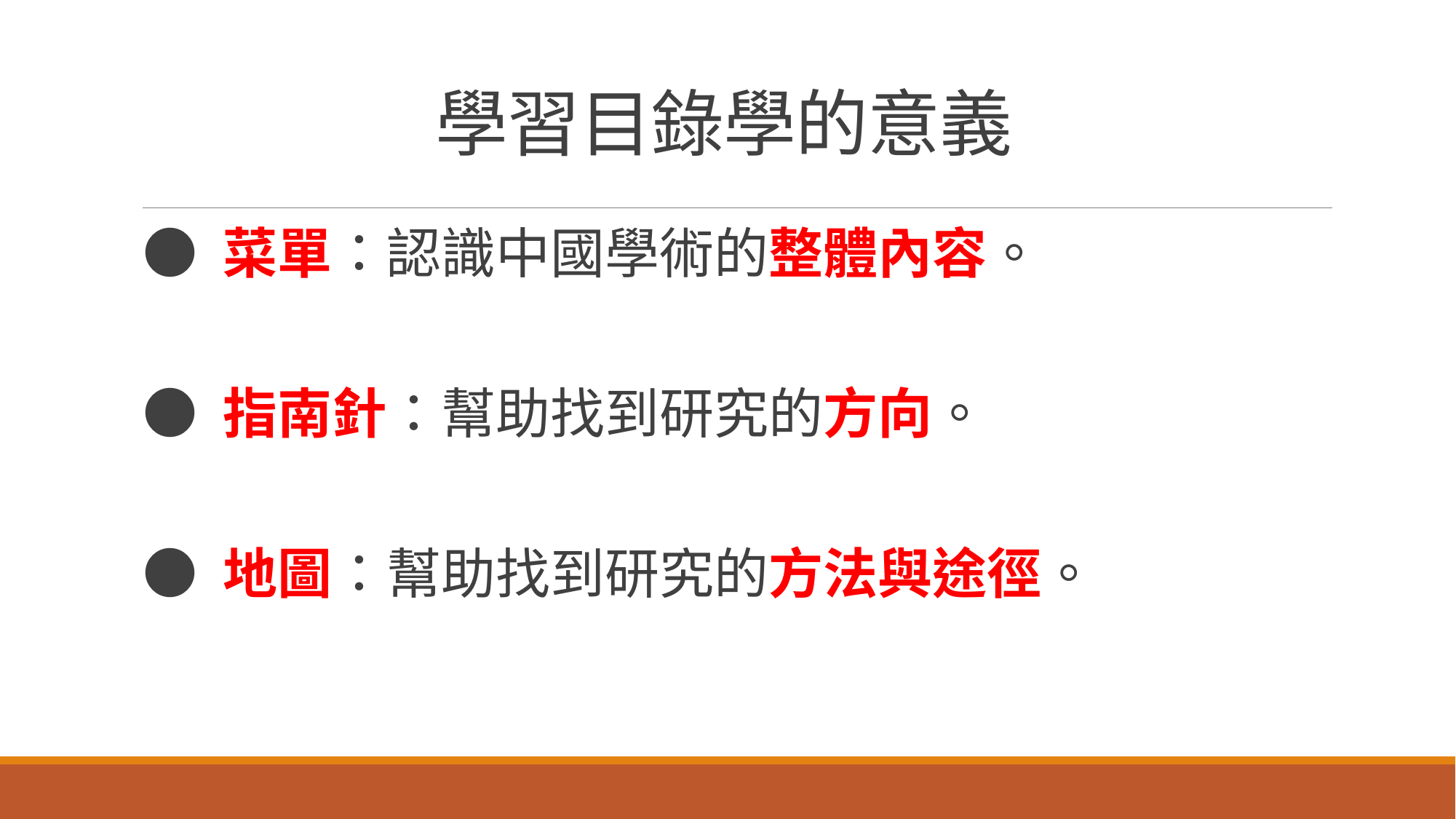

# 學習目錄學的意義
● 菜單：認識中國學術的整體內容。

● 指南針：幫助找到研究的方向。

● 地圖：幫助找到研究的方法與途徑。